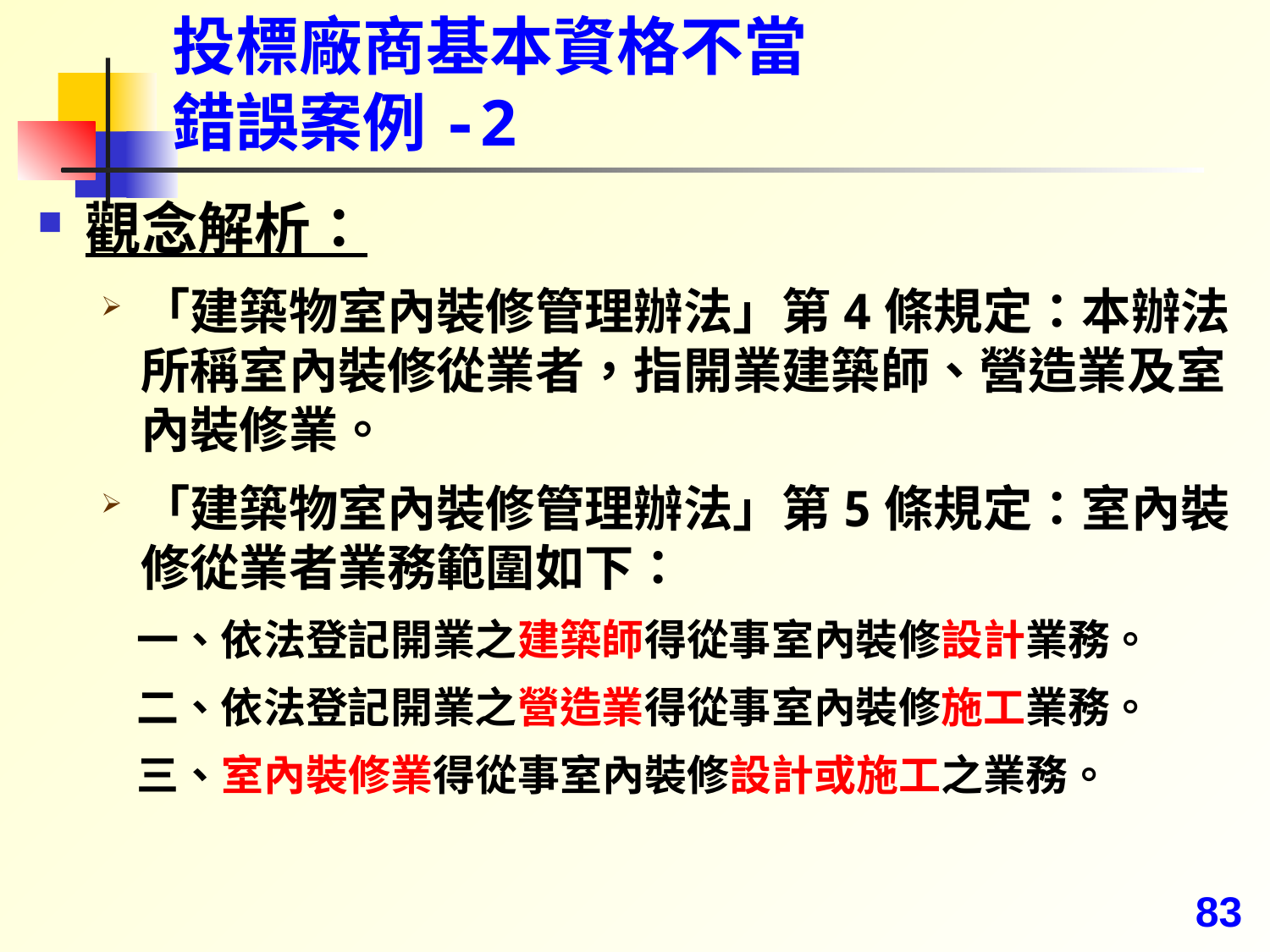

# 投標廠商基本資格不當 錯誤案例-2
觀念解析：
「建築物室內裝修管理辦法」第4條規定：本辦法所稱室內裝修從業者，指開業建築師、營造業及室內裝修業。
「建築物室內裝修管理辦法」第5條規定：室內裝修從業者業務範圍如下：
一、依法登記開業之建築師得從事室內裝修設計業務。
二、依法登記開業之營造業得從事室內裝修施工業務。
三、室內裝修業得從事室內裝修設計或施工之業務。
83